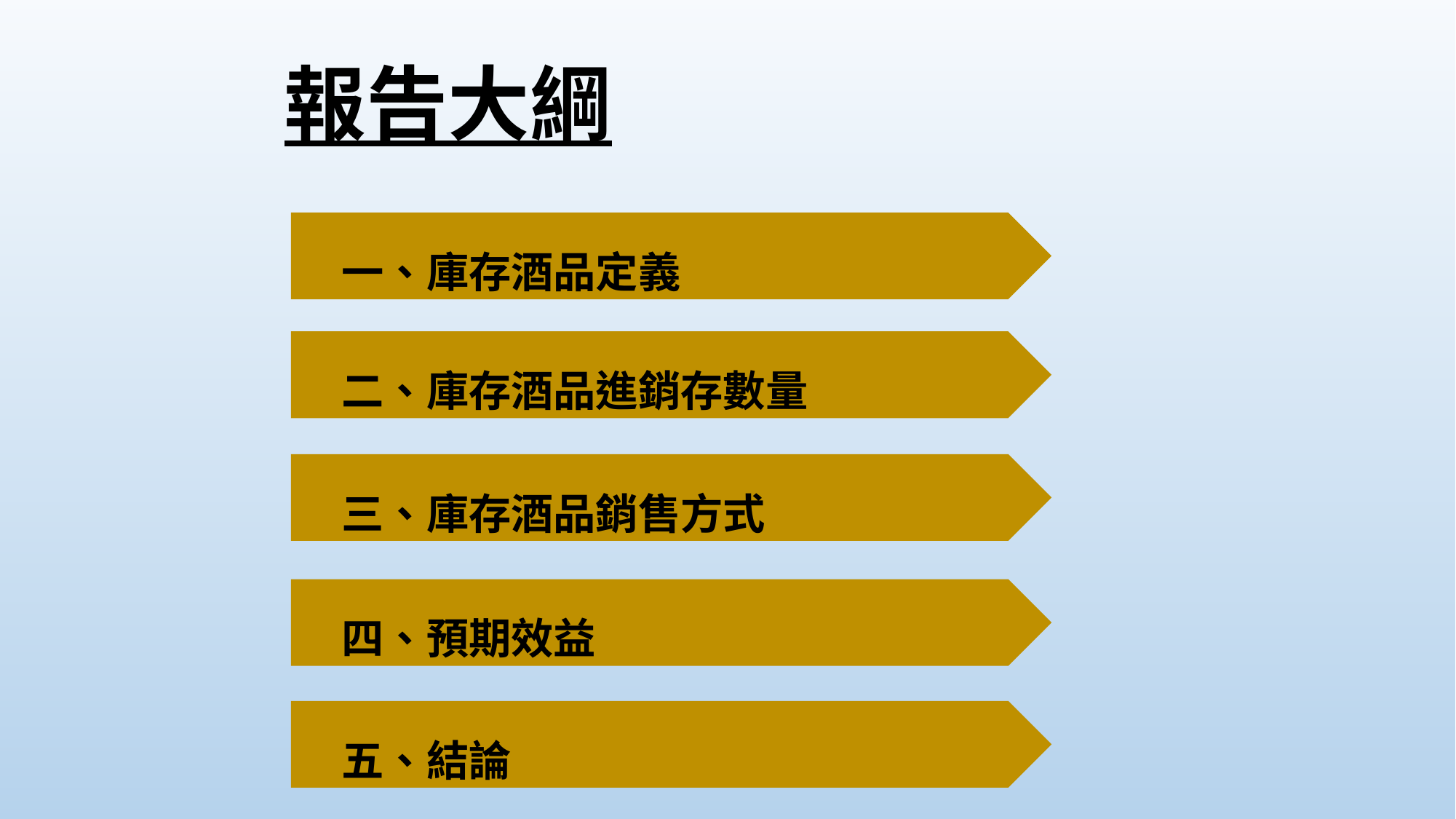

報告大綱
一、庫存酒品定義

二、庫存酒品進銷存數量

三、庫存酒品銷售方式

四、預期效益

五、結論